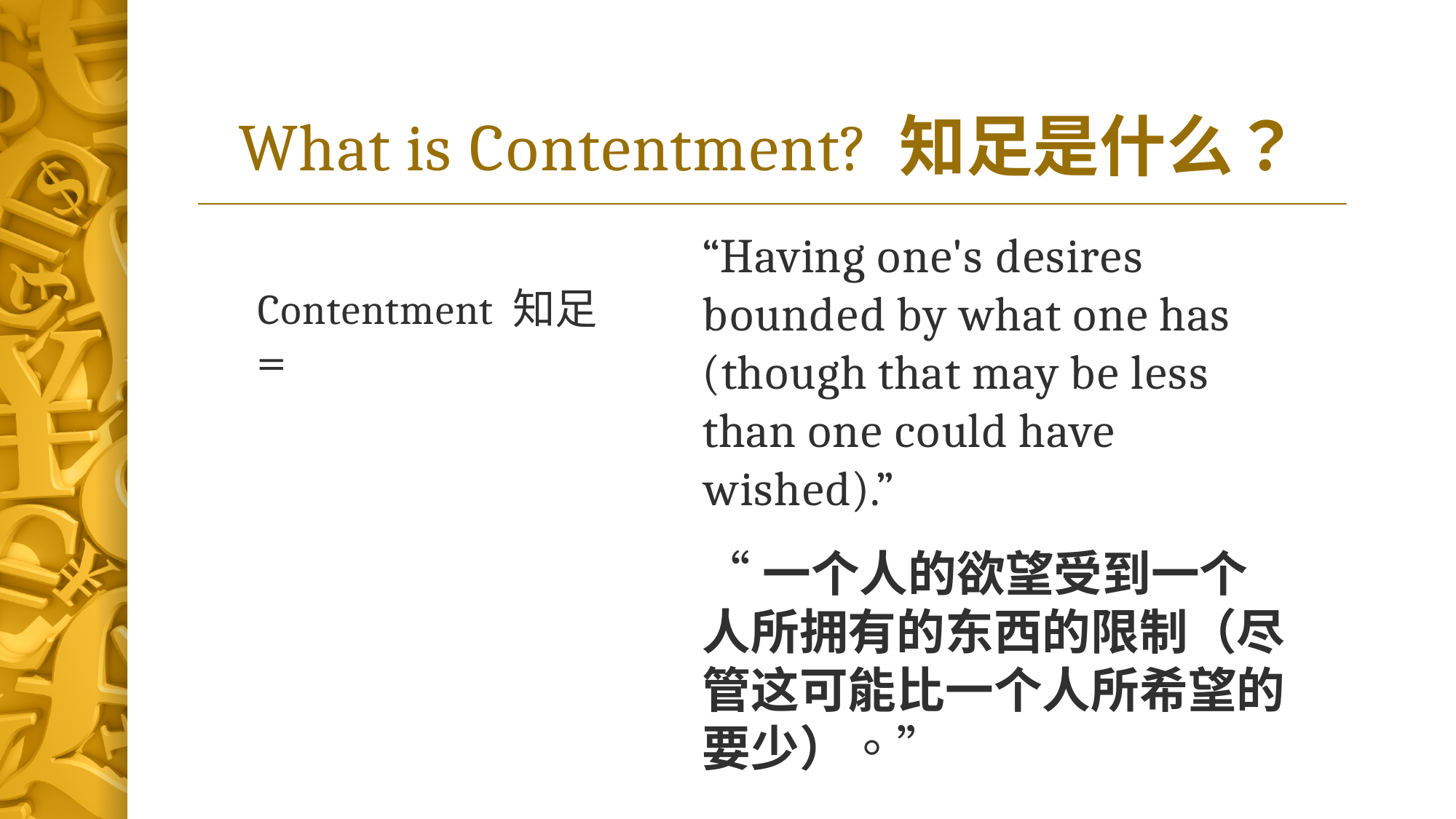

# What is Contentment? 知足是什么？
“Having one's desires bounded by what one has (though that may be less than one could have wished).”
“一个人的欲望受到一个人所拥有的东西的限制（尽管这可能比一个人所希望的要少）。”
Contentment 知足 =